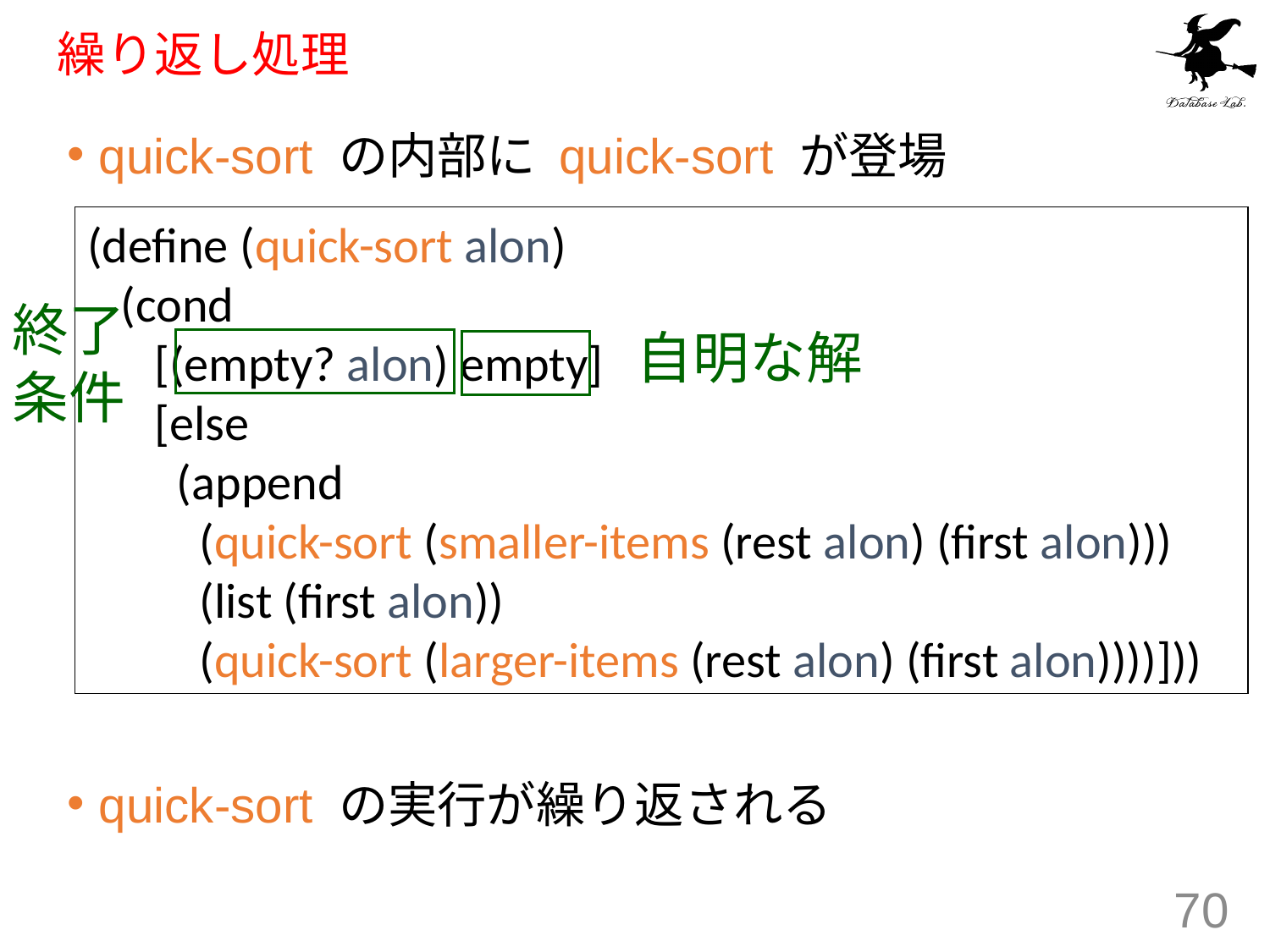

# 繰り返し処理
quick-sort の内部に quick-sort が登場

quick-sort の実行が繰り返される

(define (quick-sort alon)
   (cond
      [(empty? alon) empty]
      [else
        (append
          (quick-sort (smaller-items (rest alon) (first alon)))
          (list (first alon))
          (quick-sort (larger-items (rest alon) (first alon))))]))
終了
条件
自明な解

70